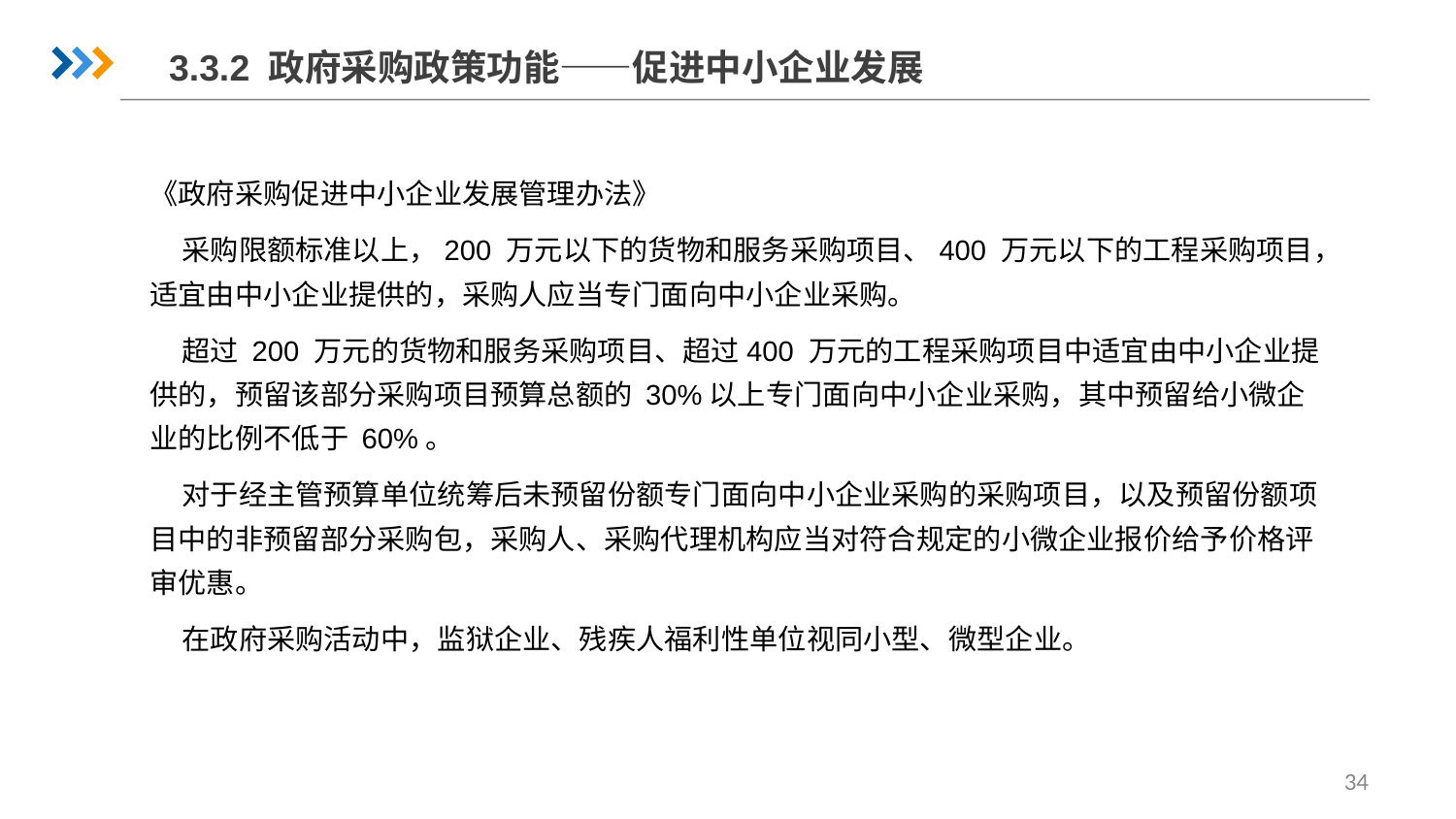

3.3.2 政府采购政策功能——促进中小企业发展

《政府采购促进中小企业发展管理办法》
    采购限额标准以上，200 万元以下的货物和服务采购项目、400 万元以下的工程采购项目，适宜由中小企业提供的，采购人应当专门面向中小企业采购。
    超过 200 万元的货物和服务采购项目、超过400 万元的工程采购项目中适宜由中小企业提供的，预留该部分采购项目预算总额的 30%以上专门面向中小企业采购，其中预留给小微企业的比例不低于 60%。
    对于经主管预算单位统筹后未预留份额专门面向中小企业采购的采购项目，以及预留份额项目中的非预留部分采购包，采购人、采购代理机构应当对符合规定的小微企业报价给予价格评审优惠。
    在政府采购活动中，监狱企业、残疾人福利性单位视同小型、微型企业。

34